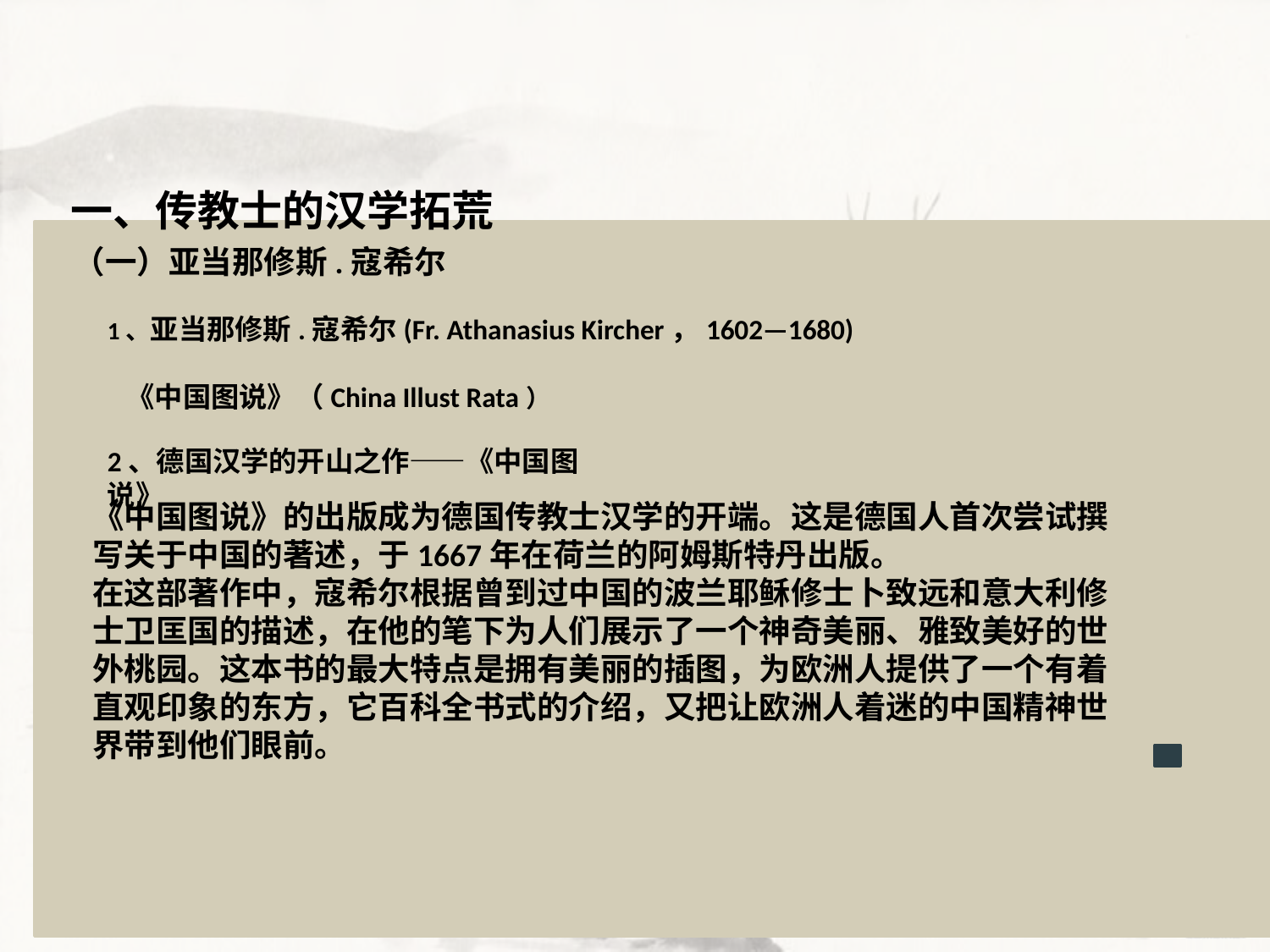

一、传教士的汉学拓荒

（一）亚当那修斯.寇希尔
1、亚当那修斯.寇希尔(Fr. Athanasius Kircher，1602—1680)

  《中国图说》（China Illust Rata）
2、德国汉学的开山之作——《中国图说》
《中国图说》的出版成为德国传教士汉学的开端。这是德国人首次尝试撰写关于中国的著述，于1667年在荷兰的阿姆斯特丹出版。
在这部著作中，寇希尔根据曾到过中国的波兰耶稣修士卜致远和意大利修士卫匡国的描述，在他的笔下为人们展示了一个神奇美丽、雅致美好的世外桃园。这本书的最大特点是拥有美丽的插图，为欧洲人提供了一个有着直观印象的东方，它百科全书式的介绍，又把让欧洲人着迷的中国精神世界带到他们眼前。